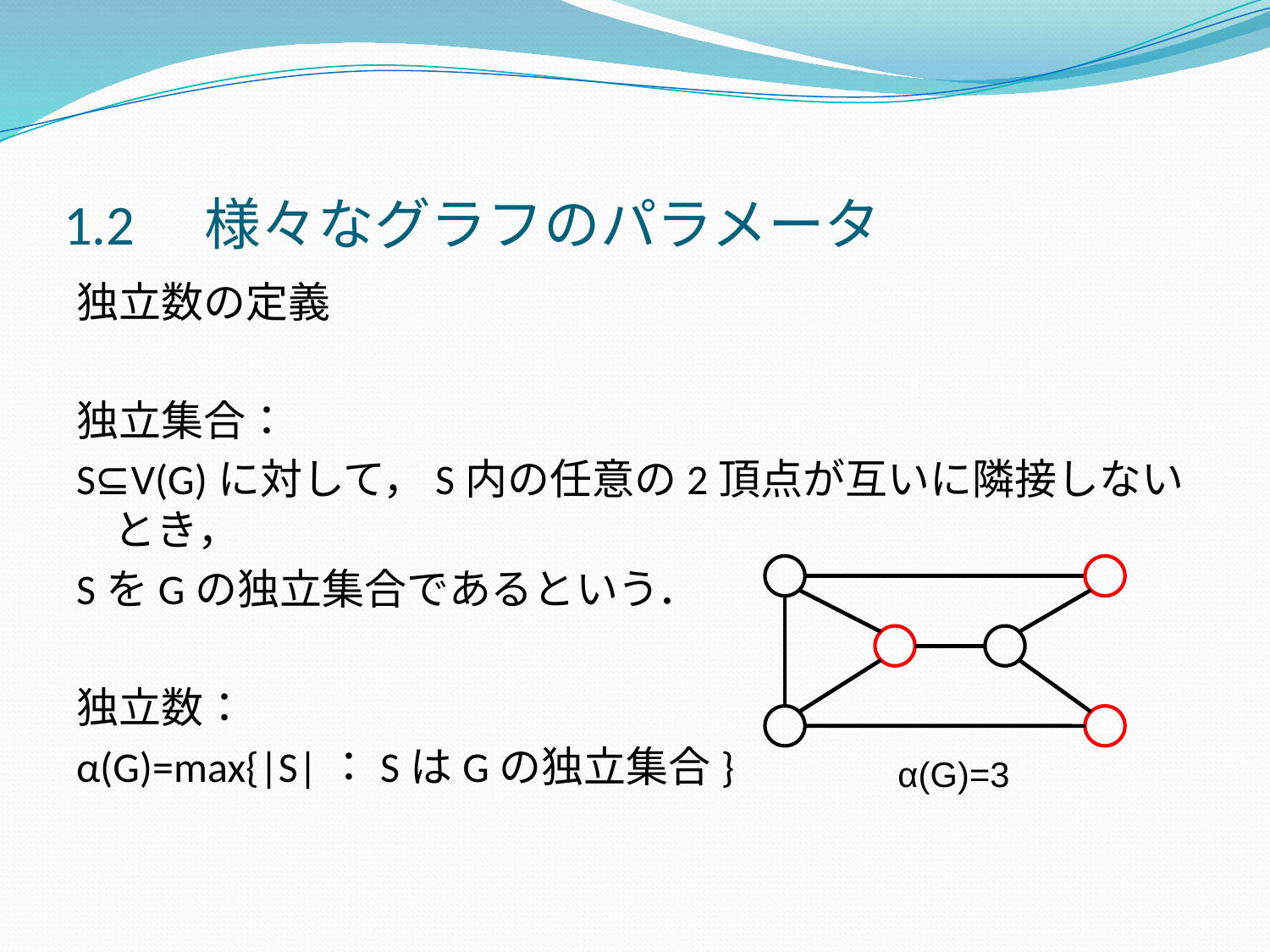

# 1.2　様々なグラフのパラメータ
独立数の定義

独立集合：
S⊆V(G)に対して，S内の任意の2頂点が互いに隣接しないとき，
SをGの独立集合であるという．

独立数：
α(G)=max{|S|：SはGの独立集合}

α(G)=3